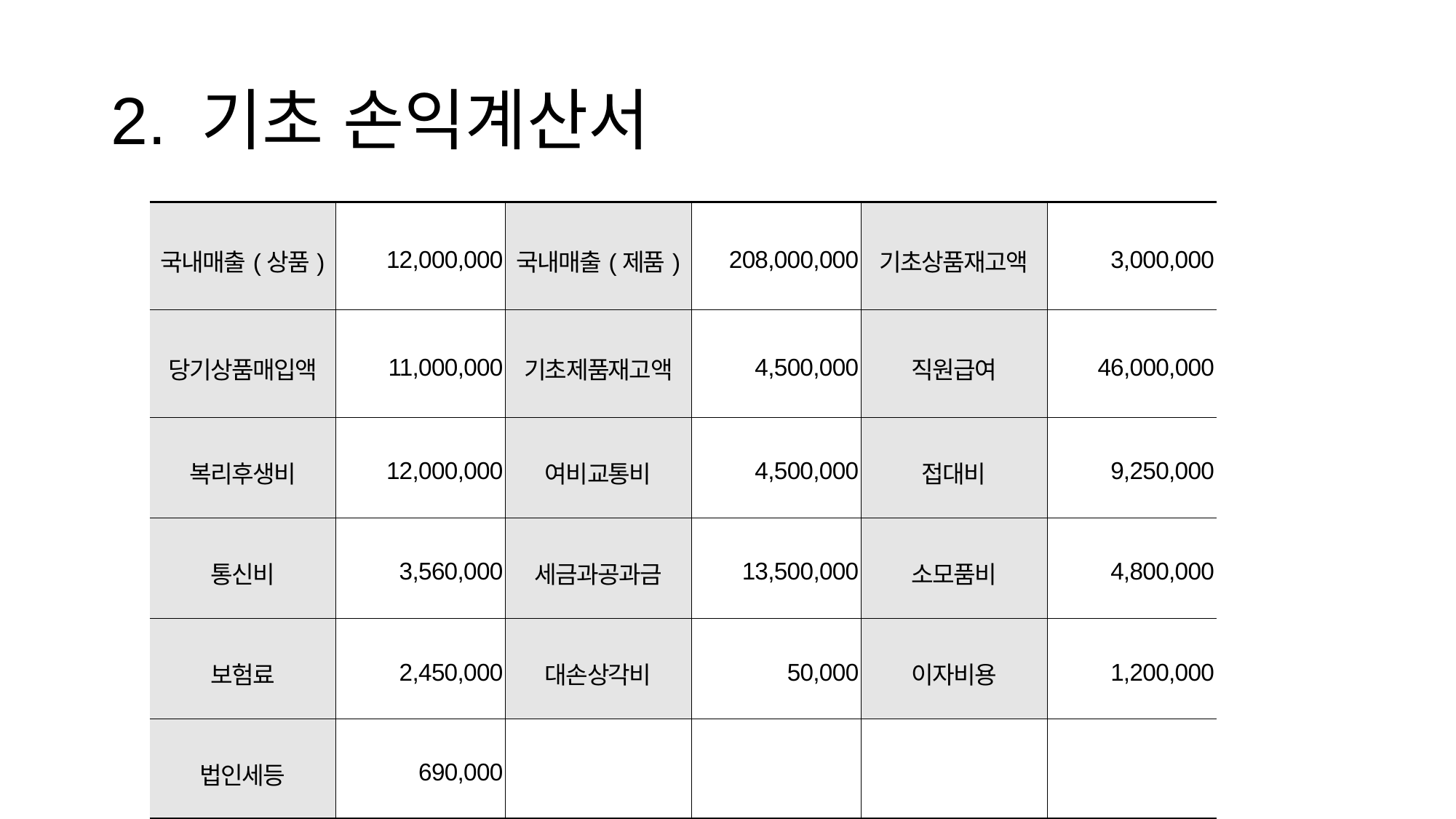

# 2. 기초 손익계산서
| 국내매출(상품) | 12,000,000 | 국내매출(제품) | 208,000,000 | 기초상품재고액 | 3,000,000 |
| --- | --- | --- | --- | --- | --- |
| 당기상품매입액 | 11,000,000 | 기초제품재고액 | 4,500,000 | 직원급여 | 46,000,000 |
| 복리후생비 | 12,000,000 | 여비교통비 | 4,500,000 | 접대비 | 9,250,000 |
| 통신비 | 3,560,000 | 세금과공과금 | 13,500,000 | 소모품비 | 4,800,000 |
| 보험료 | 2,450,000 | 대손상각비 | 50,000 | 이자비용 | 1,200,000 |
| 법인세등 | 690,000 |  |  |  |  |